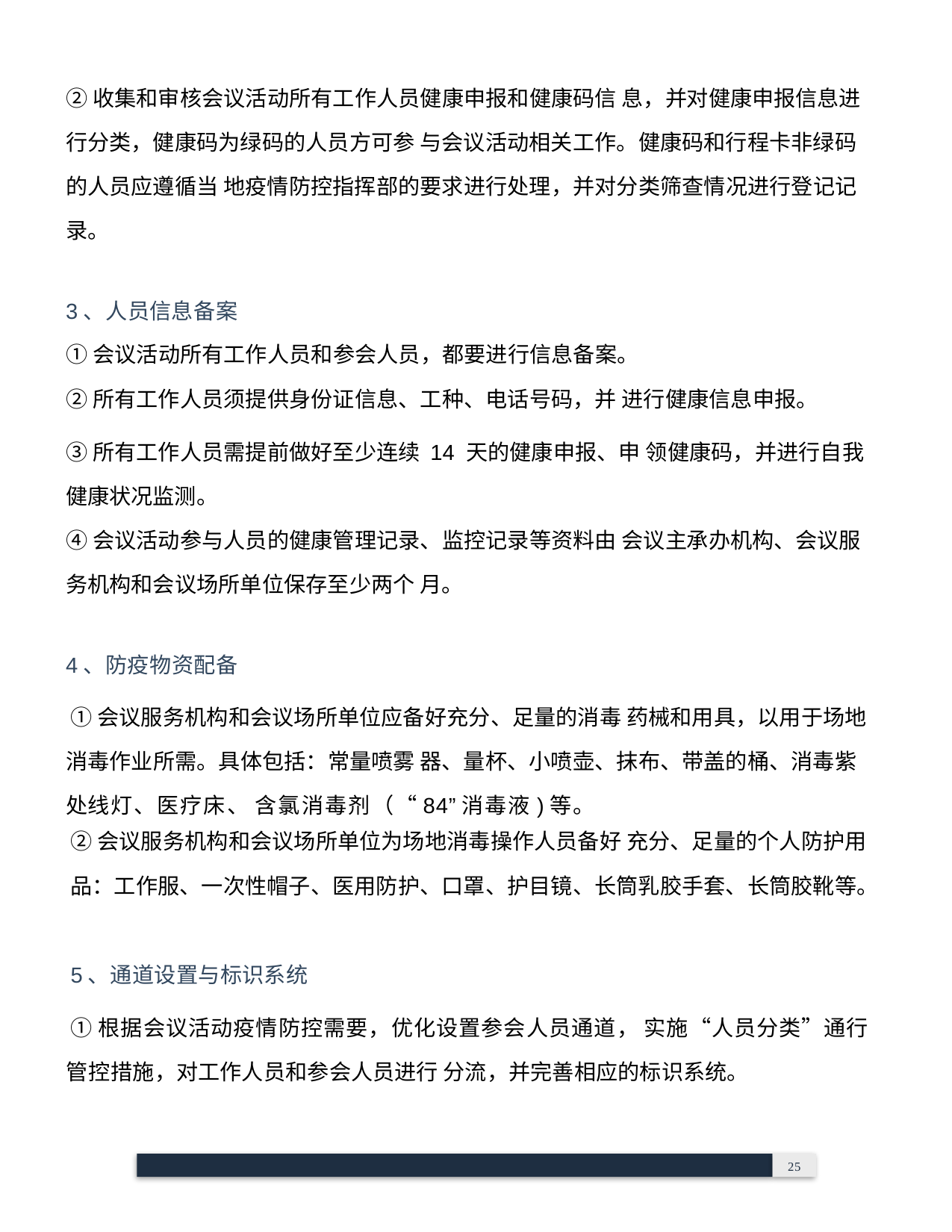

②收集和审核会议活动所有工作人员健康申报和健康码信 息，并对健康申报信息进行分类，健康码为绿码的人员方可参 与会议活动相关工作。健康码和行程卡非绿码的人员应遵循当 地疫情防控指挥部的要求进行处理，并对分类筛查情况进行登记记录。

3、人员信息备案

①会议活动所有工作人员和参会人员，都要进行信息备案。

②所有工作人员须提供身份证信息、工种、电话号码，并 进行健康信息申报。

③所有工作人员需提前做好至少连续 14 天的健康申报、申 领健康码，并进行自我健康状况监测。
④会议活动参与人员的健康管理记录、监控记录等资料由 会议主承办机构、会议服务机构和会议场所单位保存至少两个 月。

4、防疫物资配备

①会议服务机构和会议场所单位应备好充分、足量的消毒 药械和用具，以用于场地消毒作业所需。具体包括：常量喷雾 器、量杯、小喷壶、抹布、带盖的桶、消毒紫处线灯、医疗床、 含氯消毒剂（“84”消毒液)等。

②会议服务机构和会议场所单位为场地消毒操作人员备好 充分、足量的个人防护用

品：工作服、一次性帽子、医用防护、口罩、护目镜、长筒乳胶手套、长筒胶靴等。

5、通道设置与标识系统

①根据会议活动疫情防控需要，优化设置参会人员通道， 实施“人员分类”通行管控措施，对工作人员和参会人员进行 分流，并完善相应的标识系统。

   	25